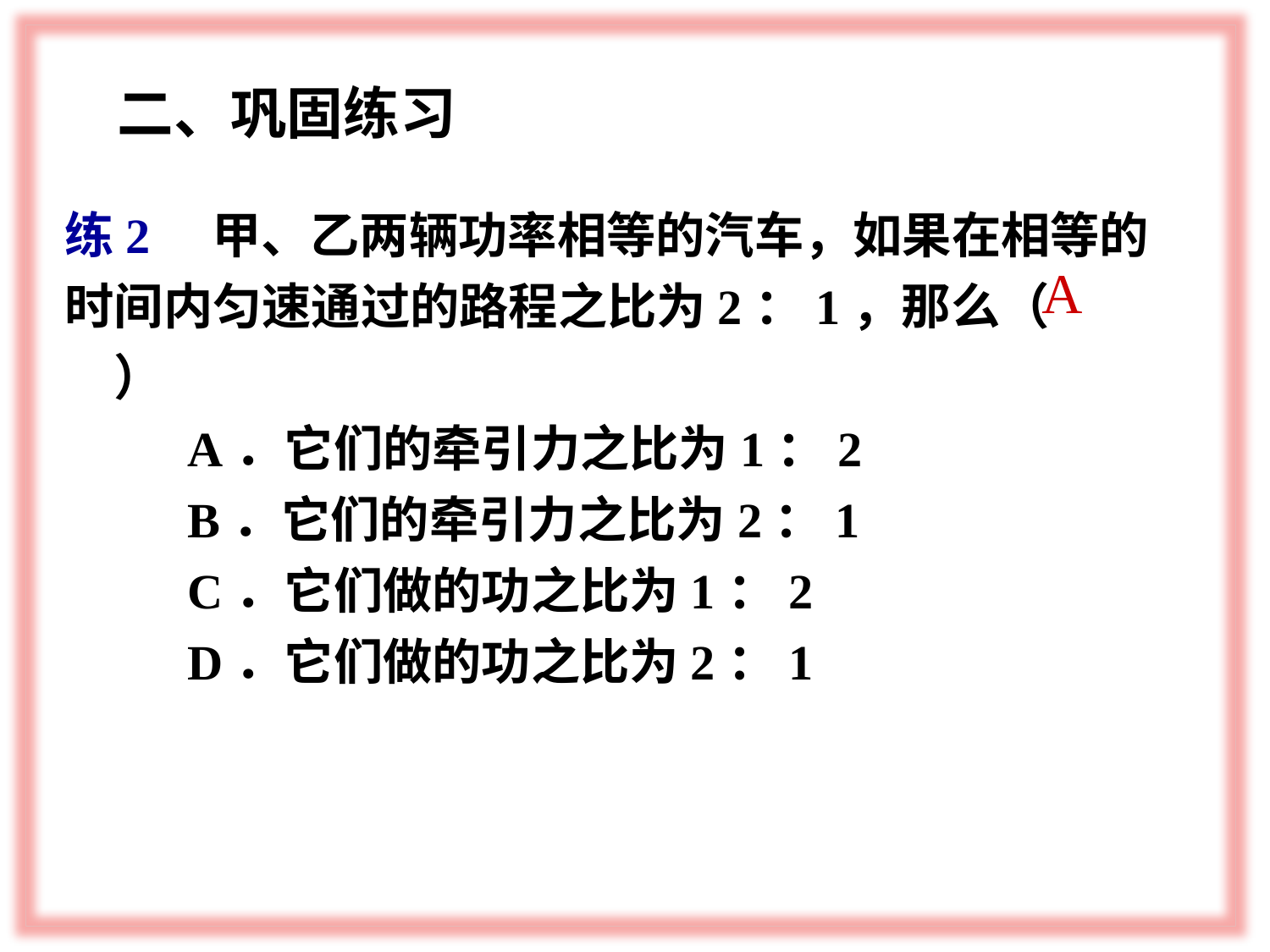

二、巩固练习
练2　甲、乙两辆功率相等的汽车，如果在相等的时间内匀速通过的路程之比为2：1，那么（　　）
          A．它们的牵引力之比为1：2
          B．它们的牵引力之比为2：1
          C．它们做的功之比为1：2
          D．它们做的功之比为2：1
 A